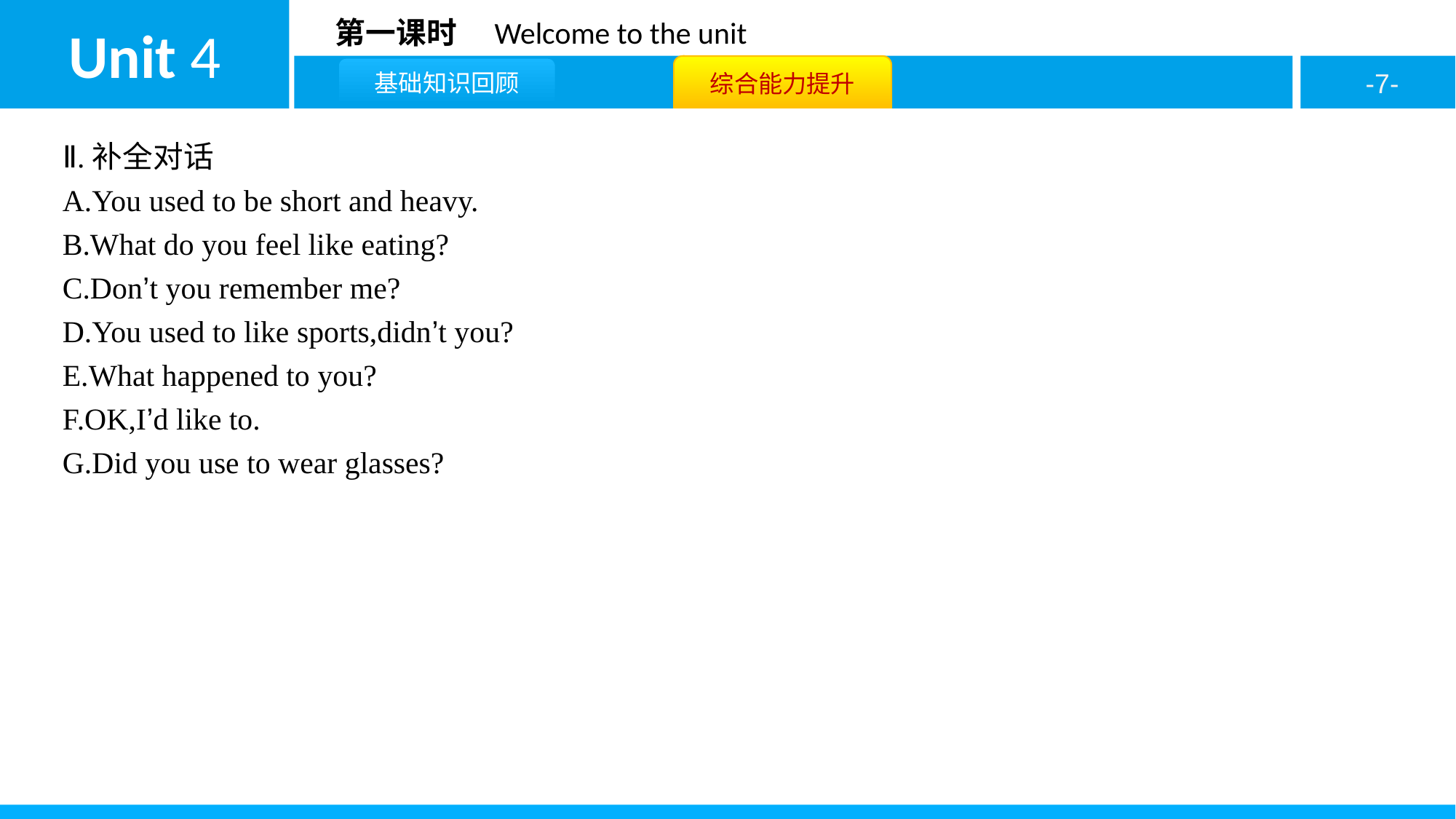

Ⅱ.补全对话
A.You used to be short and heavy.
B.What do you feel like eating?
C.Don’t you remember me?
D.You used to like sports,didn’t you?
E.What happened to you?
F.OK,I’d like to.
G.Did you use to wear glasses?